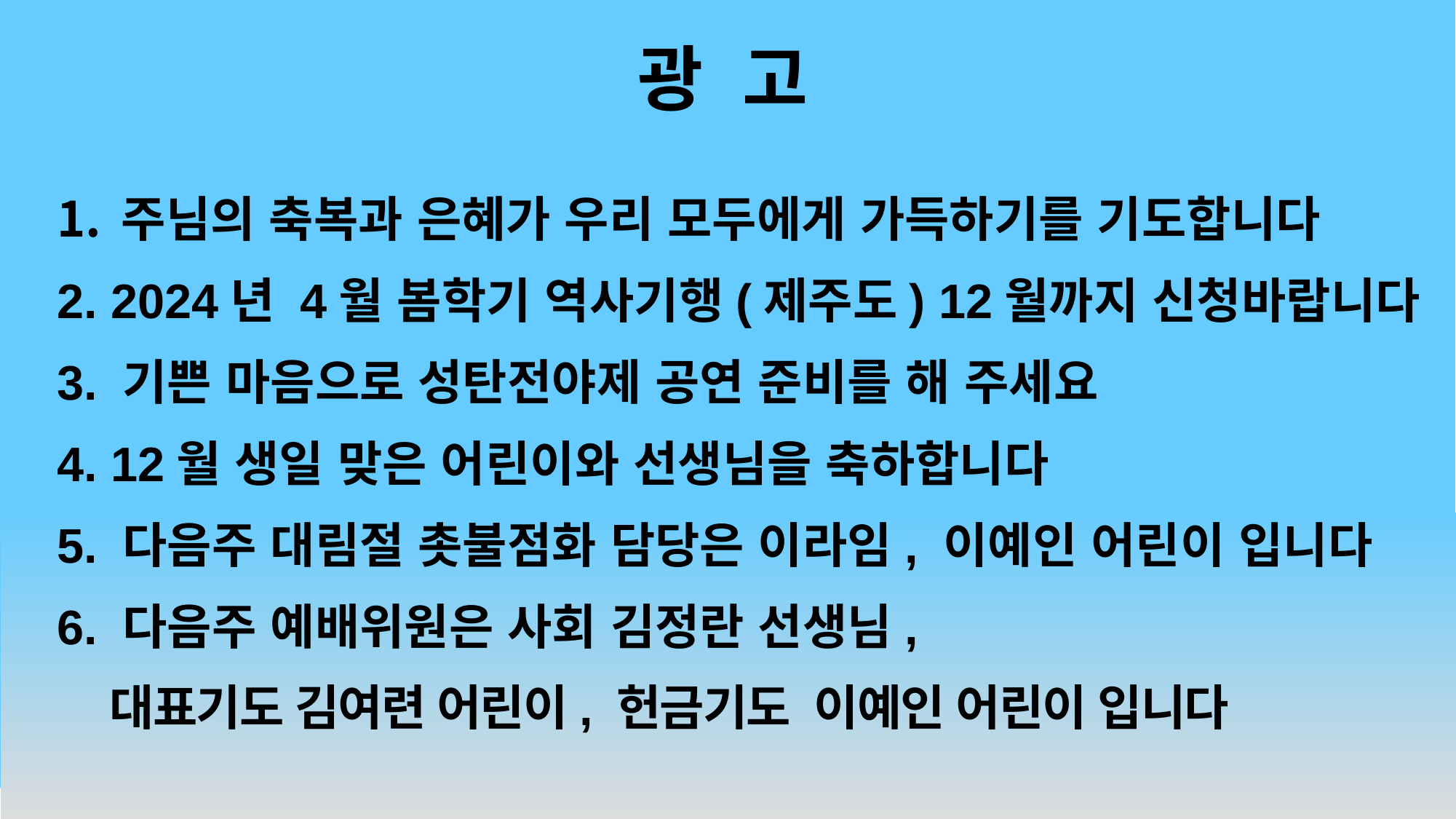

# 광  고
주님의 축복과 은혜가 우리 모두에게 가득하기를 기도합니다
2. 2024년 4월 봄학기 역사기행(제주도) 12월까지 신청바랍니다
3. 기쁜 마음으로 성탄전야제 공연 준비를 해 주세요
4. 12월 생일 맞은 어린이와 선생님을 축하합니다
5. 다음주 대림절 촛불점화 담당은 이라임, 이예인 어린이 입니다
6. 다음주 예배위원은 사회 김정란 선생님,
   대표기도 김여련 어린이, 헌금기도  이예인 어린이 입니다